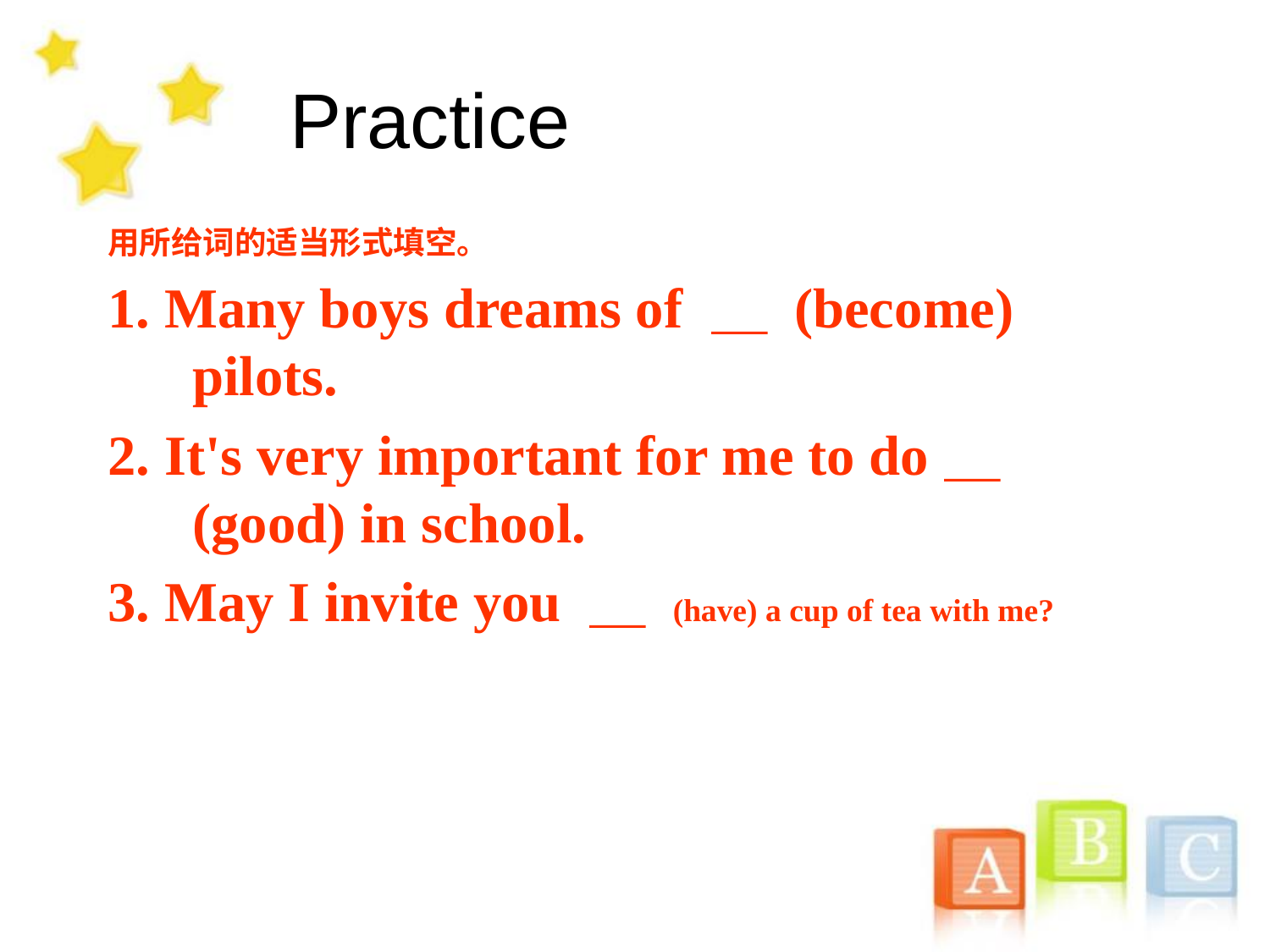

# Practice
用所给词的适当形式填空。
1. Many boys dreams of ＿ (become) pilots.
2. It's very important for me to do＿ (good) in school.
3. May I invite you ＿ (have) a cup of tea with me?